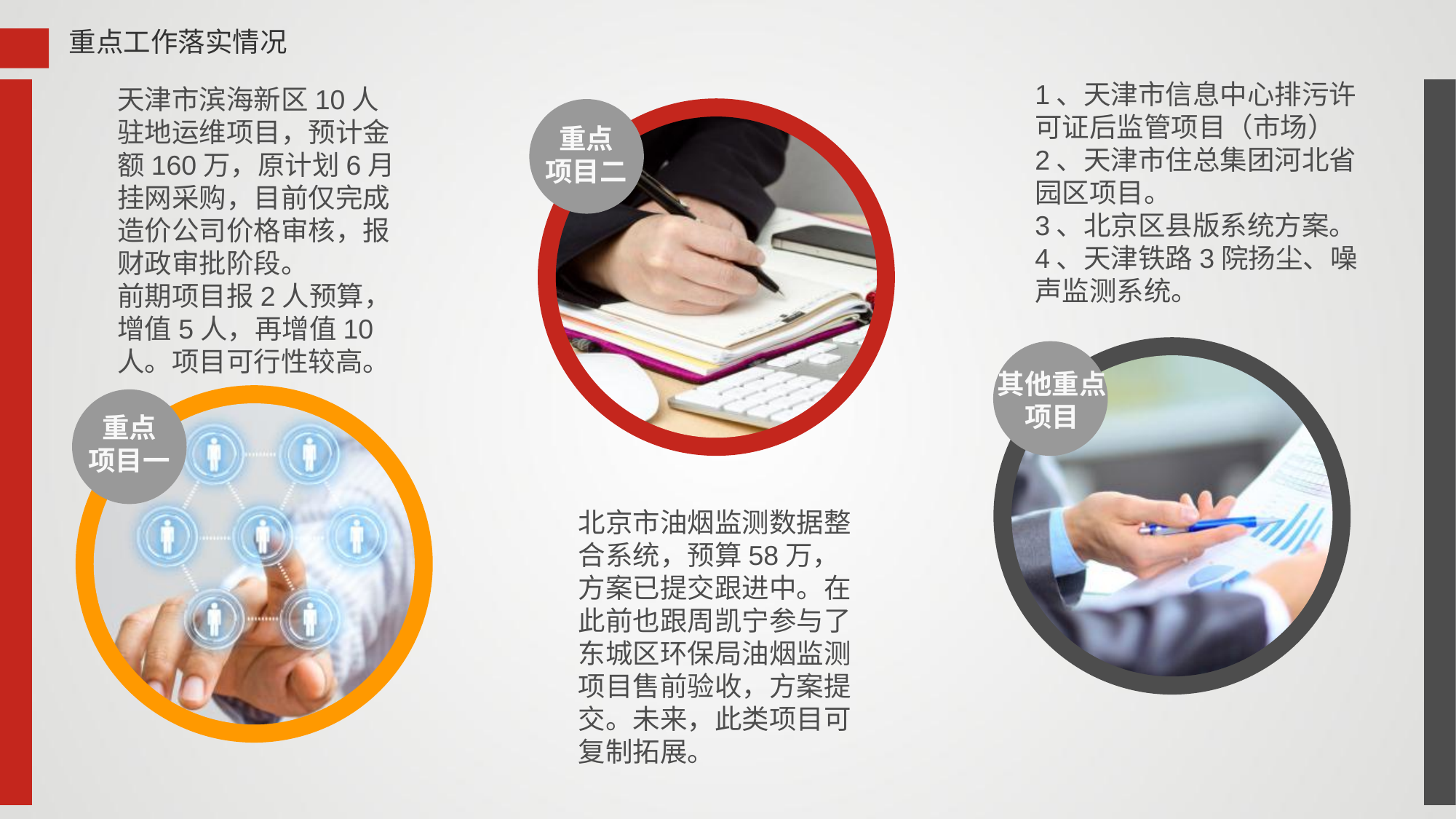

重点工作落实情况

1、天津市信息中心排污许可证后监管项目（市场）
2、天津市住总集团河北省园区项目。
3、北京区县版系统方案。
4、天津铁路3院扬尘、噪声监测系统。
天津市滨海新区10人驻地运维项目，预计金额160万，原计划6月挂网采购，目前仅完成造价公司价格审核，报财政审批阶段。
前期项目报2人预算，增值5人，再增值10人。项目可行性较高。

重点
项目二

其他重点
项目

重点
项目一
北京市油烟监测数据整合系统，预算58万，方案已提交跟进中。在此前也跟周凯宁参与了东城区环保局油烟监测项目售前验收，方案提交。未来，此类项目可复制拓展。